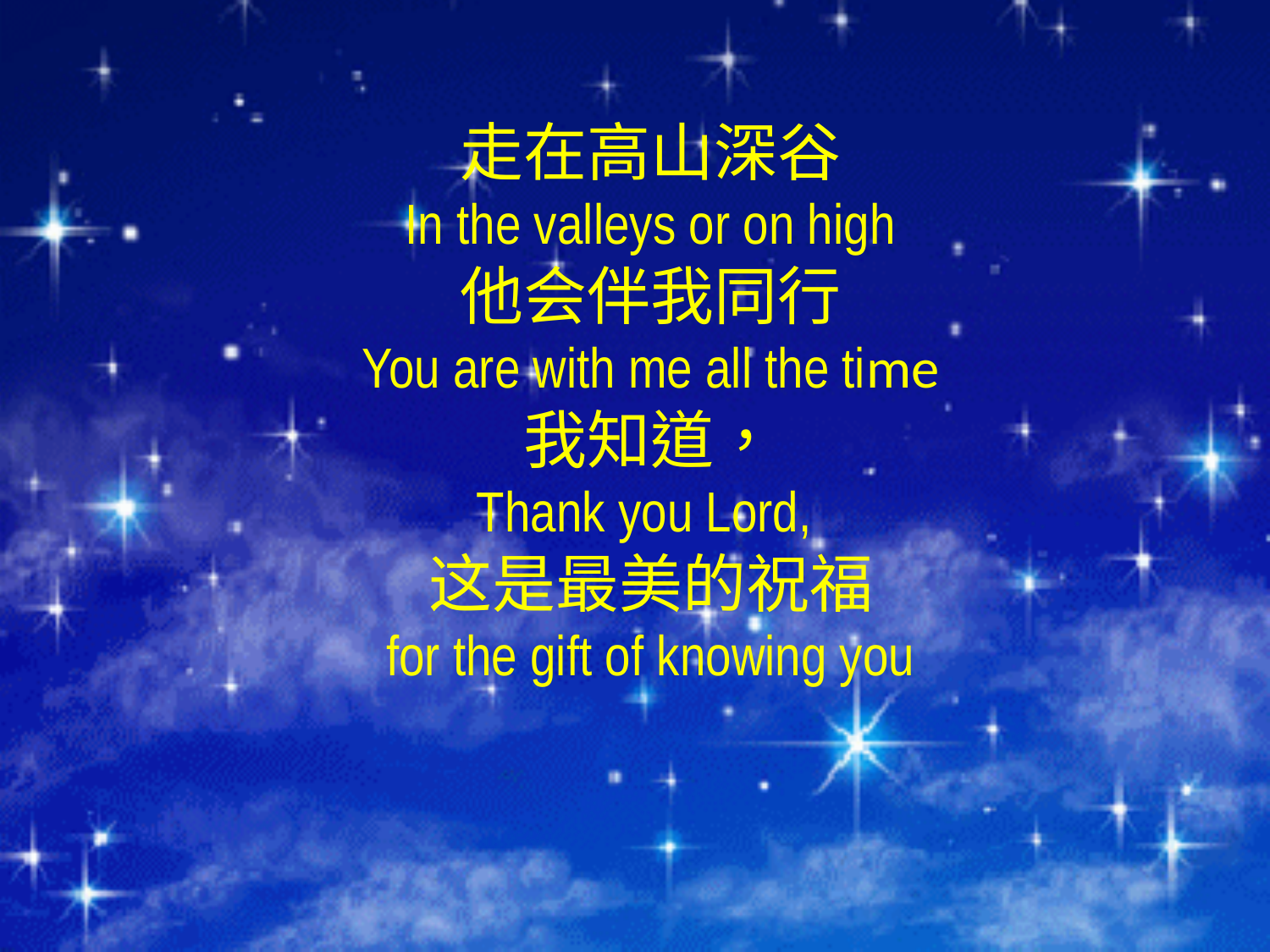

走在高山深谷
In the valleys or on high
他会伴我同行
You are with me all the time
我知道，
Thank you Lord,
这是最美的祝福
for the gift of knowing you